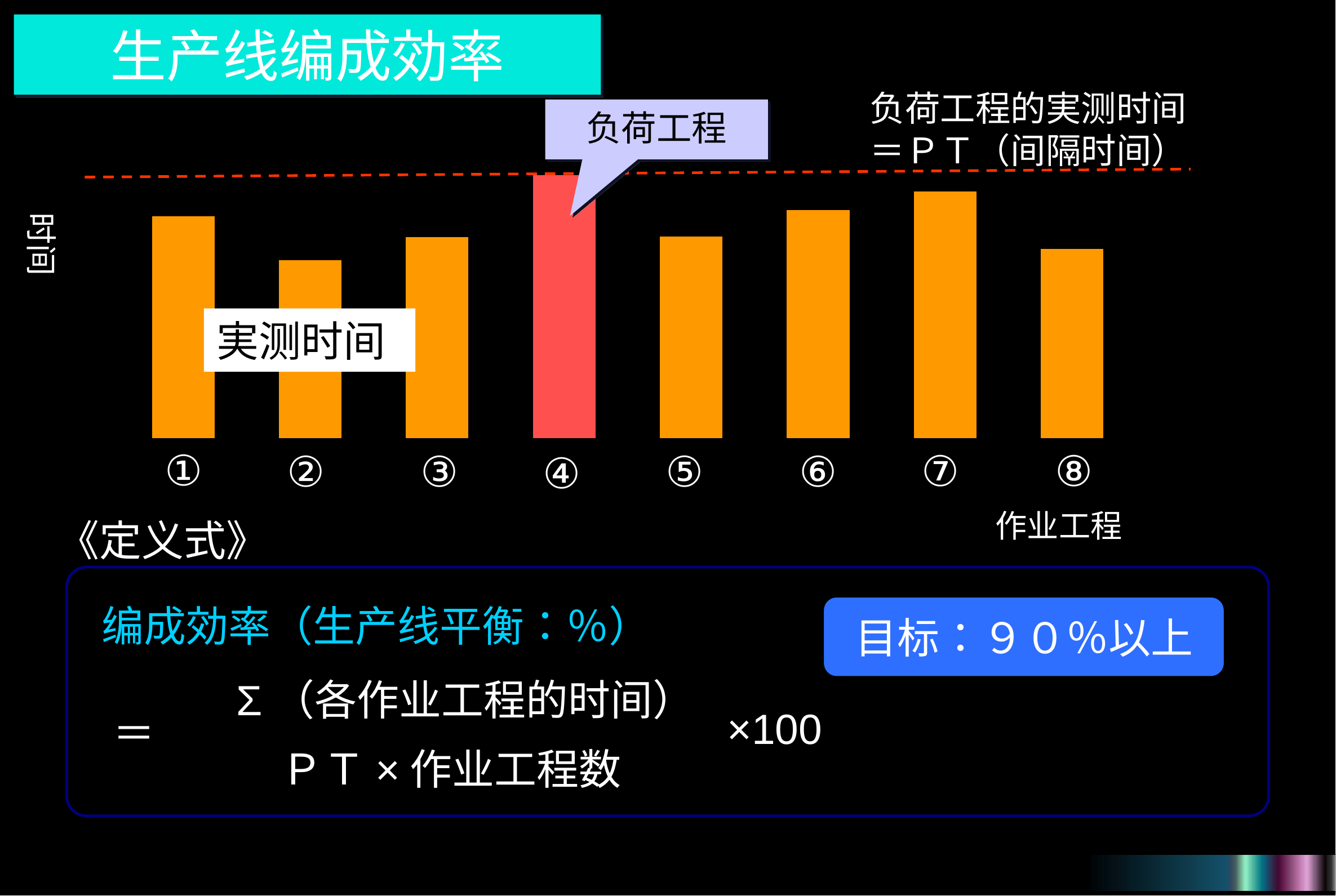

生产线编成効率
负荷工程的実测时间
＝ＰＴ（间隔时间）
负荷工程

时间

実测时间
①
⑦
⑧
②
③
⑤
⑥
④
作业工程

《定义式》

编成効率（生产线平衡：％）
目标：９０％以上
Σ（各作业工程的时间）
×100
＝

ＰＴ×作业工程数